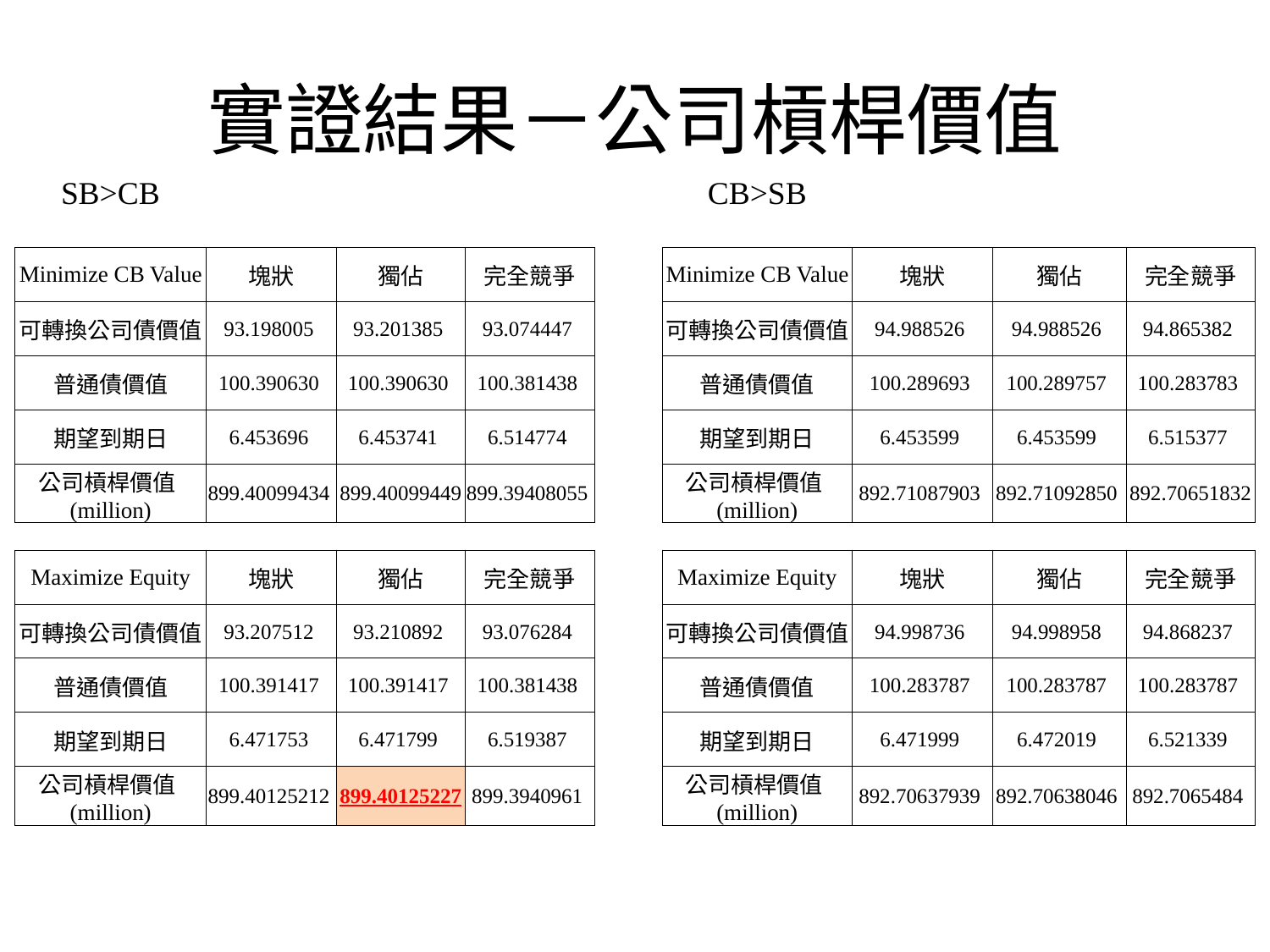

# 實證結果－公司槓桿價值
| SB>CB |  |  |  |  | CB>SB |  |  |  |
| --- | --- | --- | --- | --- | --- | --- | --- | --- |
|  |  |  |  |  |  |  |  |  |
| Minimize CB Value | 塊狀 | 獨佔 | 完全競爭 |  | Minimize CB Value | 塊狀 | 獨佔 | 完全競爭 |
| 可轉換公司債價值 | 93.198005 | 93.201385 | 93.074447 |  | 可轉換公司債價值 | 94.988526 | 94.988526 | 94.865382 |
| 普通債價值 | 100.390630 | 100.390630 | 100.381438 |  | 普通債價值 | 100.289693 | 100.289757 | 100.283783 |
| 期望到期日 | 6.453696 | 6.453741 | 6.514774 |  | 期望到期日 | 6.453599 | 6.453599 | 6.515377 |
| 公司槓桿價值(million) | 899.40099434 | 899.40099449 | 899.39408055 |  | 公司槓桿價值(million) | 892.71087903 | 892.71092850 | 892.70651832 |
|  |  |  |  |  |  |  |  |  |
| Maximize Equity | 塊狀 | 獨佔 | 完全競爭 |  | Maximize Equity | 塊狀 | 獨佔 | 完全競爭 |
| 可轉換公司債價值 | 93.207512 | 93.210892 | 93.076284 |  | 可轉換公司債價值 | 94.998736 | 94.998958 | 94.868237 |
| 普通債價值 | 100.391417 | 100.391417 | 100.381438 |  | 普通債價值 | 100.283787 | 100.283787 | 100.283787 |
| 期望到期日 | 6.471753 | 6.471799 | 6.519387 |  | 期望到期日 | 6.471999 | 6.472019 | 6.521339 |
| 公司槓桿價值(million) | 899.40125212 | 899.40125227 | 899.3940961 |  | 公司槓桿價值(million) | 892.70637939 | 892.70638046 | 892.7065484 |